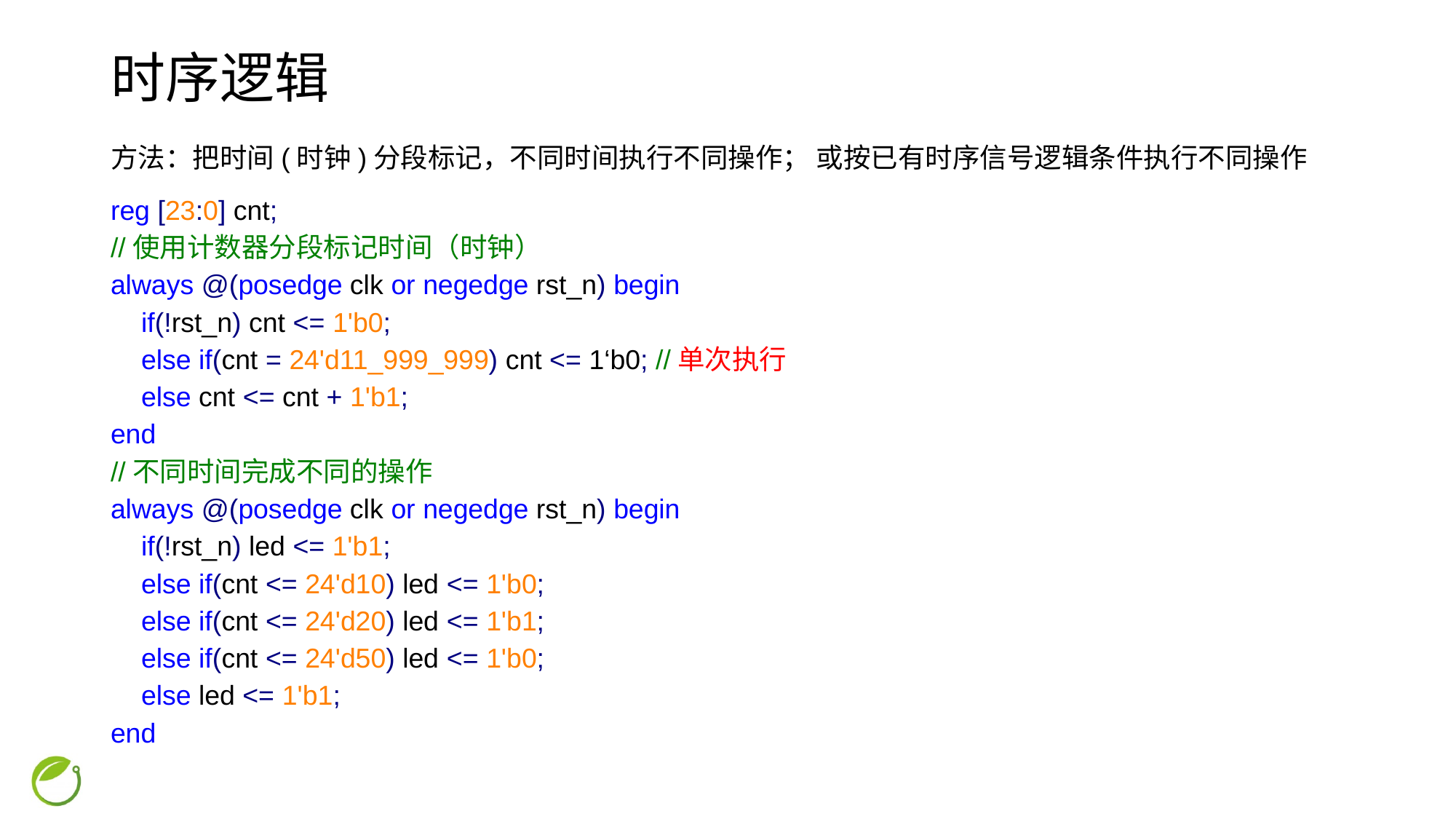

# 时序逻辑
方法：把时间(时钟)分段标记，不同时间执行不同操作； 或按已有时序信号逻辑条件执行不同操作
reg [23:0] cnt;
//使用计数器分段标记时间（时钟）
always @(posedge clk or negedge rst_n) begin
    if(!rst_n) cnt <= 1'b0;
    else if(cnt = 24'd11_999_999) cnt <= 1‘b0; //单次执行
    else cnt <= cnt + 1'b1;
end
//不同时间完成不同的操作
always @(posedge clk or negedge rst_n) begin
    if(!rst_n) led <= 1'b1;
    else if(cnt <= 24'd10) led <= 1'b0;
    else if(cnt <= 24'd20) led <= 1'b1;
    else if(cnt <= 24'd50) led <= 1'b0;
    else led <= 1'b1;
end